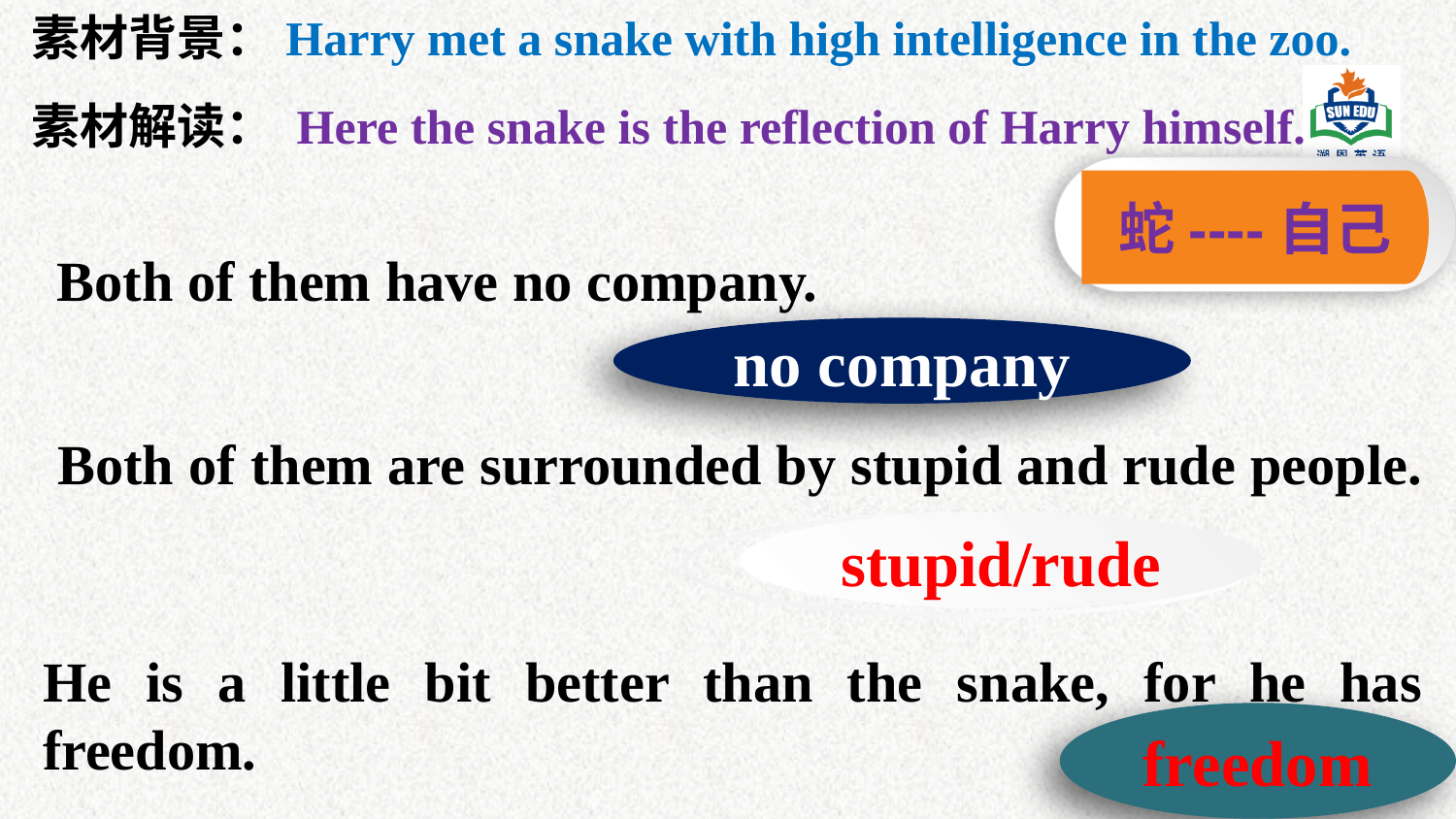

素材背景：Harry met a snake with high intelligence in the zoo.
素材解读： Here the snake is the reflection of Harry himself.

蛇----自己
 Both of them have no company.
no company
 Both of them are surrounded by stupid and rude people.

stupid/rude
He is a little bit better than the snake, for he has freedom.
freedom